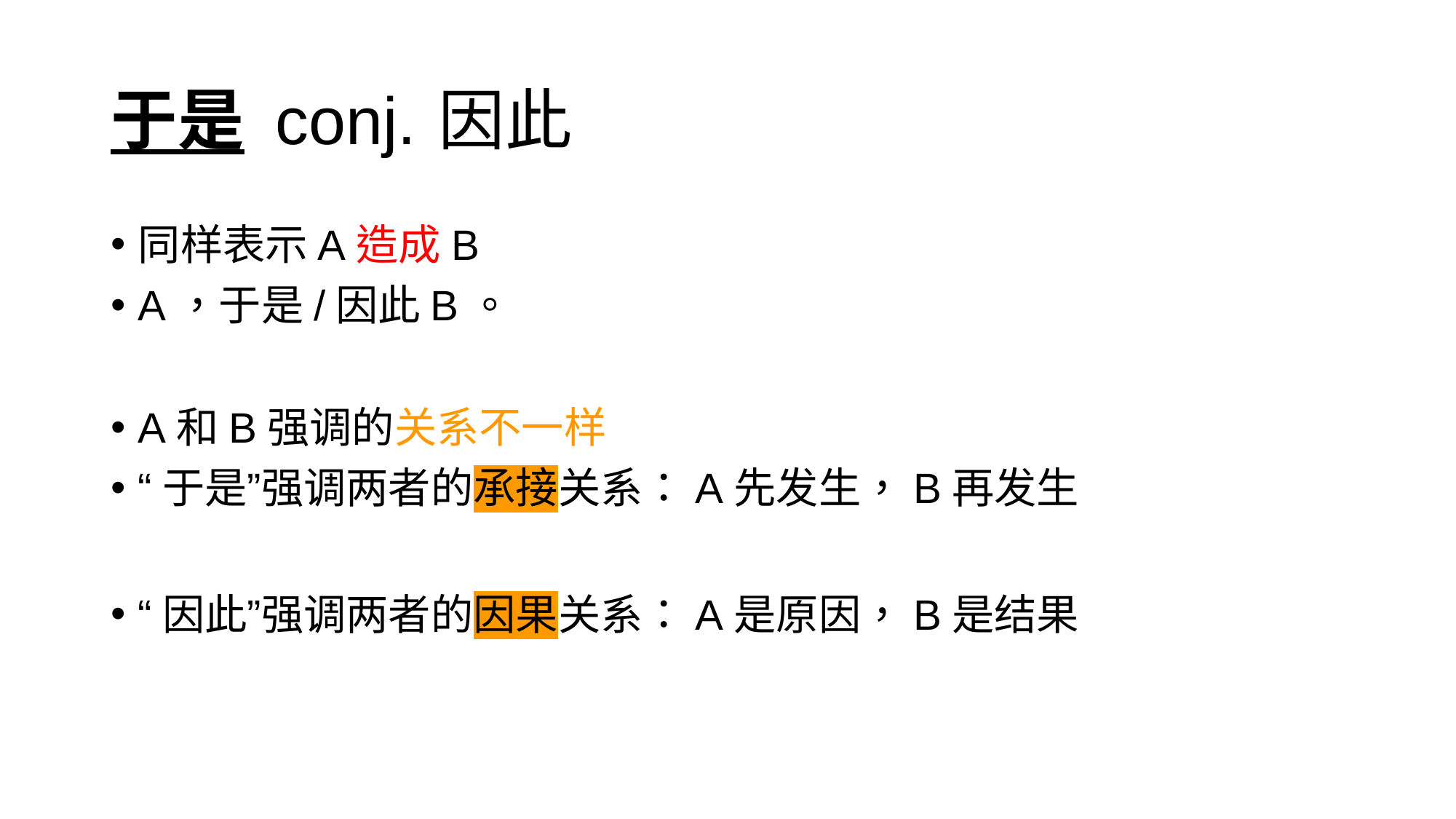

# 于是 conj.	因此
同样表示A造成B
A，于是/因此B。

A和B强调的关系不一样
“于是”强调两者的承接关系：A先发生，B再发生

“因此”强调两者的因果关系：A是原因，B是结果